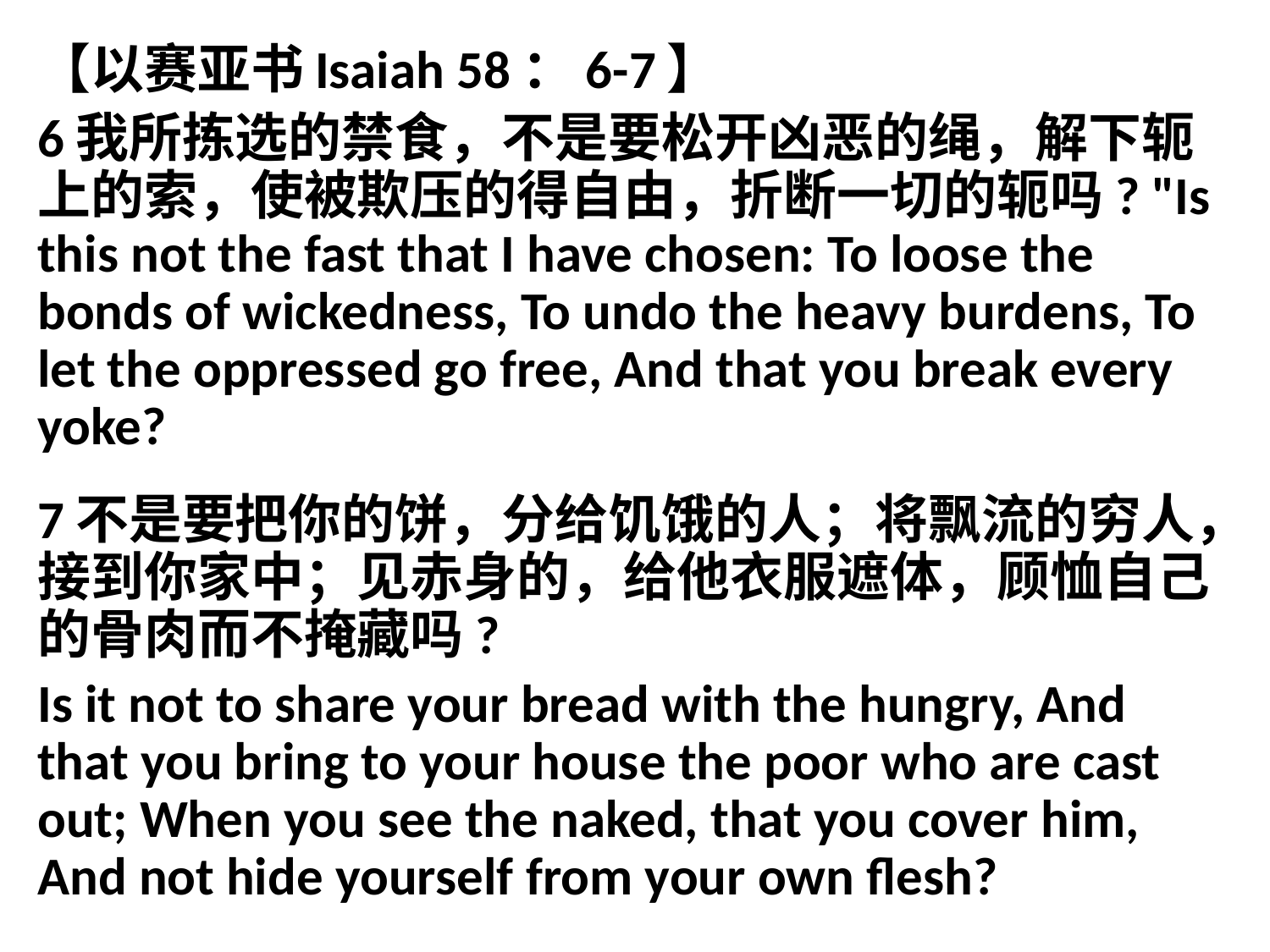

【以赛亚书Isaiah 58：6-7】
6我所拣选的禁食，不是要松开凶恶的绳，解下轭上的索，使被欺压的得自由，折断一切的轭吗? "Is this not the fast that I have chosen: To loose the bonds of wickedness, To undo the heavy burdens, To let the oppressed go free, And that you break every yoke?

7不是要把你的饼，分给饥饿的人；将飘流的穷人，接到你家中；见赤身的，给他衣服遮体，顾恤自己的骨肉而不掩藏吗?
Is it not to share your bread with the hungry, And that you bring to your house the poor who are cast out; When you see the naked, that you cover him, And not hide yourself from your own flesh?